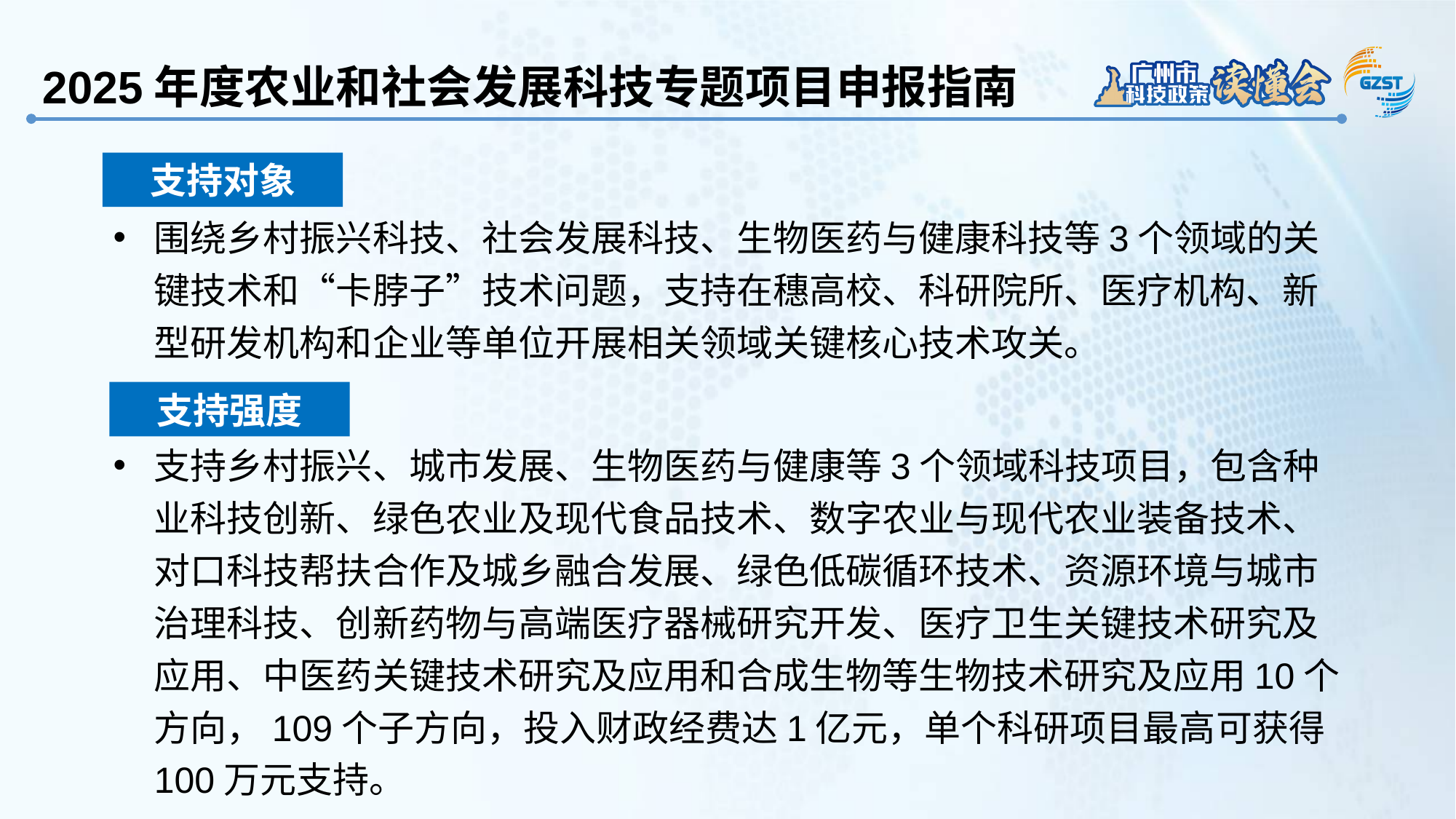

2025年度农业和社会发展科技专题项目申报指南

围绕乡村振兴科技、社会发展科技、生物医药与健康科技等3个领域的关键技术和“卡脖子”技术问题，支持在穗高校、科研院所、医疗机构、新型研发机构和企业等单位开展相关领域关键核心技术攻关。

支持乡村振兴、城市发展、生物医药与健康等3个领域科技项目，包含种业科技创新、绿色农业及现代食品技术、数字农业与现代农业装备技术、对口科技帮扶合作及城乡融合发展、绿色低碳循环技术、资源环境与城市治理科技、创新药物与高端医疗器械研究开发、医疗卫生关键技术研究及应用、中医药关键技术研究及应用和合成生物等生物技术研究及应用10个方向，109个子方向，投入财政经费达1亿元，单个科研项目最高可获得100万元支持。

支持对象
支持强度